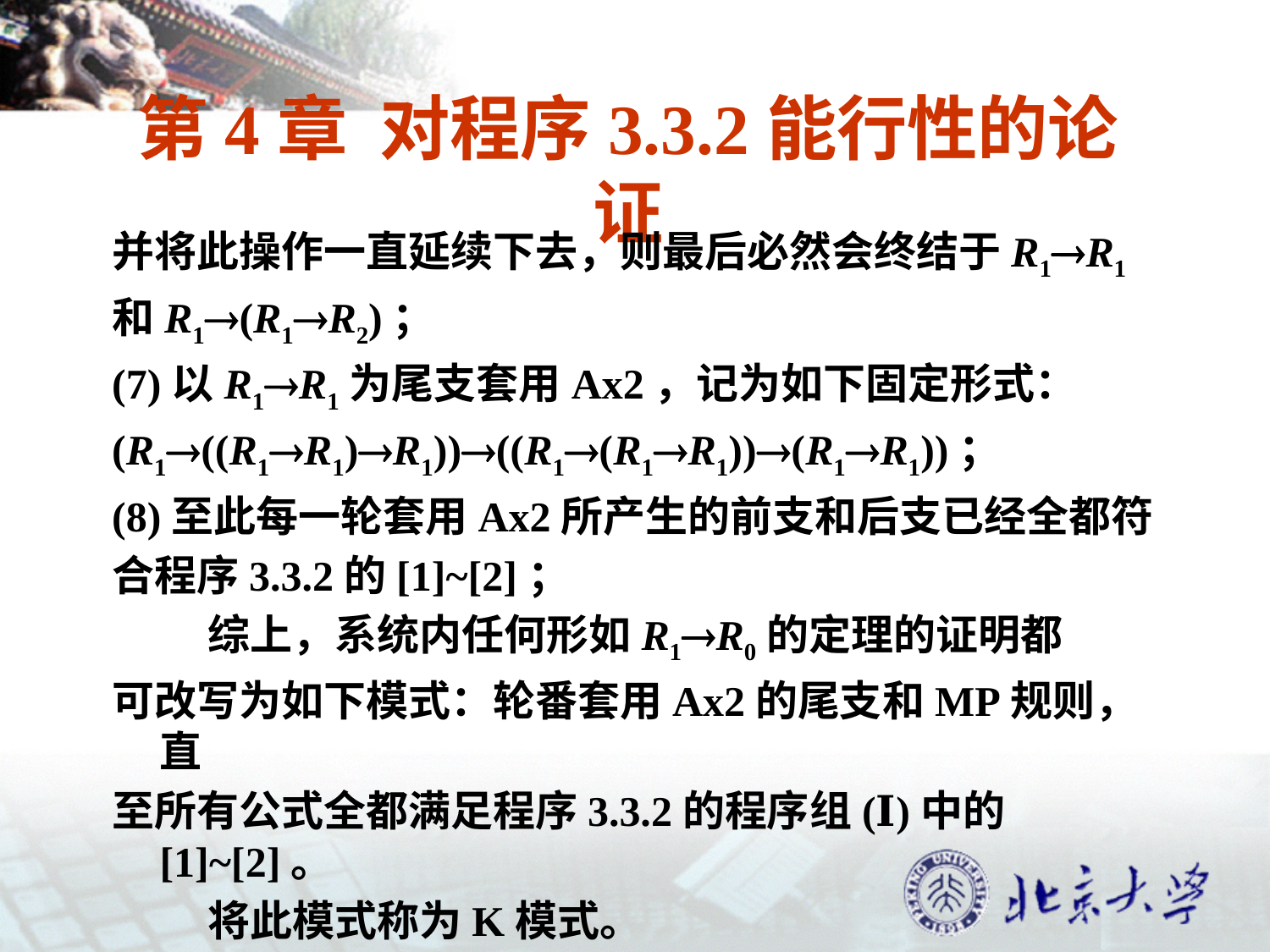

# 第4章  对程序3.3.2能行性的论证
并将此操作一直延续下去，则最后必然会终结于R1→R1
和R1→(R1→R2)；
(7)以R1→R1为尾支套用Ax2，记为如下固定形式：
(R1→((R1→R1)→R1))→((R1→(R1→R1))→(R1→R1))；
(8)至此每一轮套用Ax2所产生的前支和后支已经全都符
合程序3.3.2的[1]~[2]；
         综上，系统内任何形如R1→R0的定理的证明都
可改写为如下模式：轮番套用Ax2的尾支和MP规则，直
至所有公式全都满足程序3.3.2的程序组(Ⅰ)中的[1]~[2]。
         将此模式称为K模式。